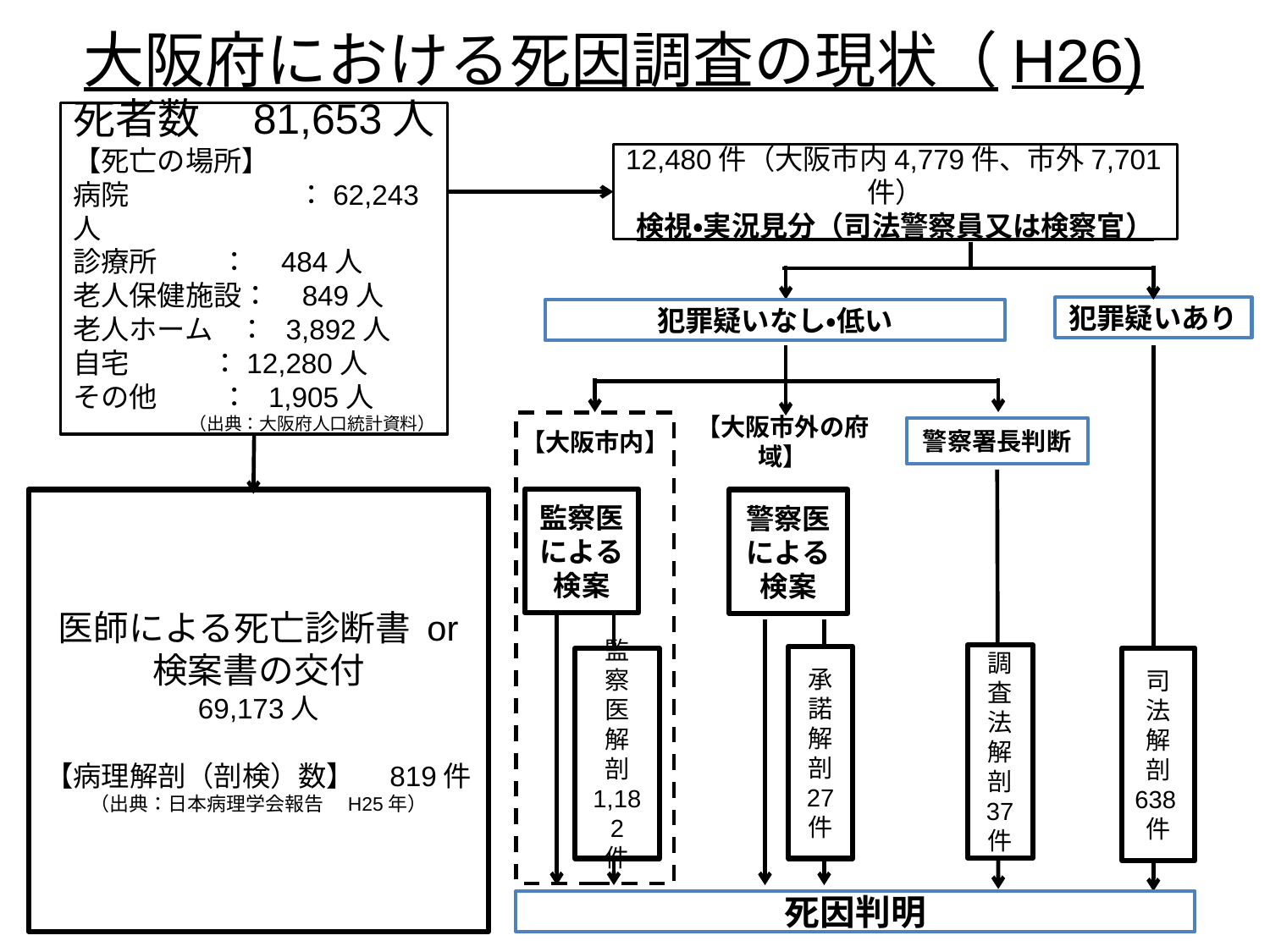

大阪府における死因調査の現状（H26)
死者数　81,653人
【死亡の場所】
病院　　　　　　：62,243人
診療所          ：    484人
老人保健施設：    849人
老人ホーム    ：  3,892人
自宅             ：12,280人
その他          ：  1,905人
（出典：大阪府人口統計資料）

12,480件（大阪市内4,779件、市外7,701件）
検視・実況見分（司法警察員又は検察官）
犯罪疑いあり
犯罪疑いなし・低い
【大阪市内】

【大阪市外の府域】
警察署長判断
監察医
による
検案
医師による死亡診断書 or
検案書の交付
69,173人

【病理解剖（剖検）数】　819件
（出典：日本病理学会報告　H25年）
警察医
による
検案
調
査
法
解
剖
37
件
承
諾
解
剖
27
件
司
法
解
剖
638件
監
察
医
解
剖
1,182
件
死因判明